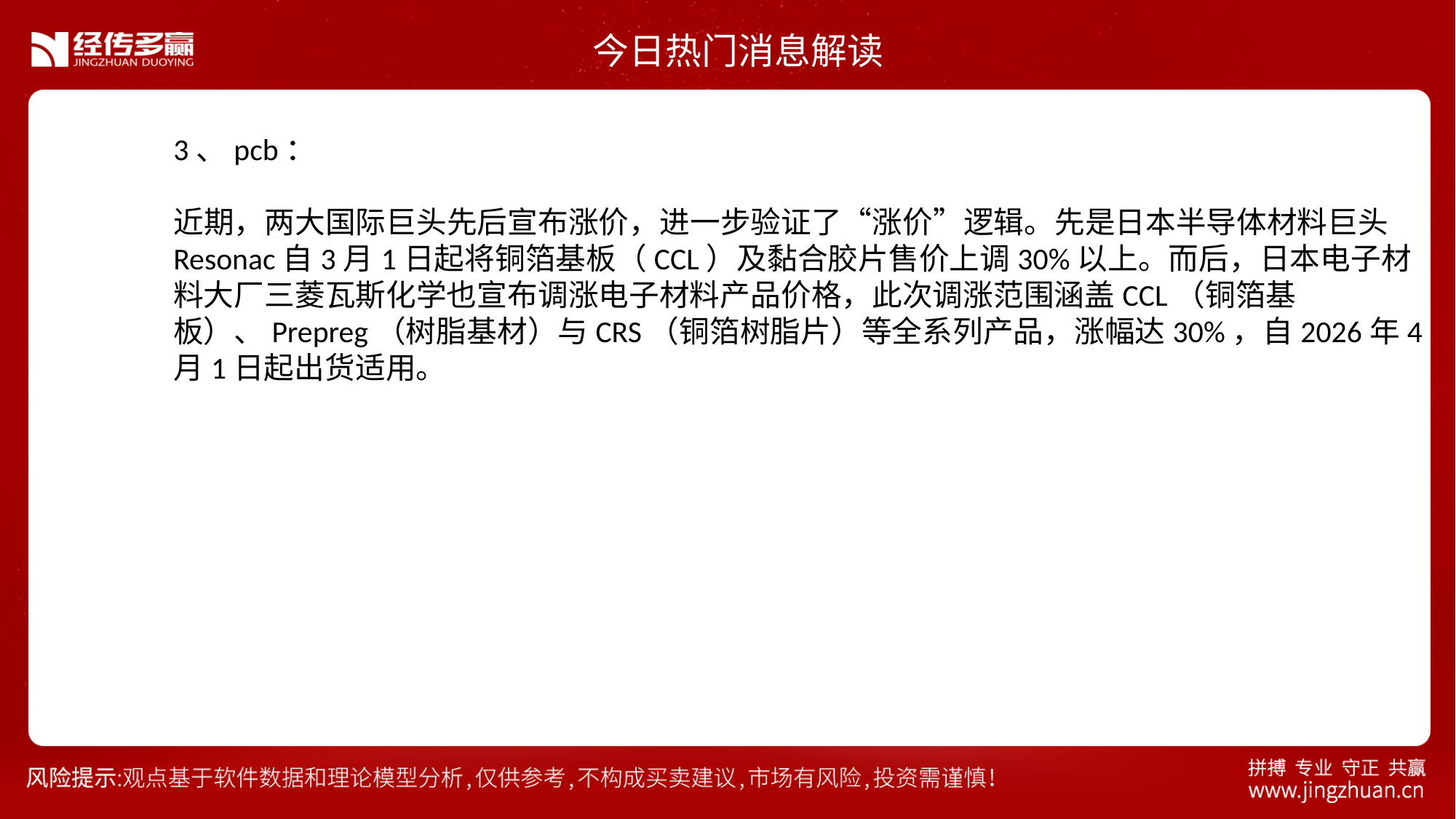

今日热门消息解读
3、pcb：

近期，两大国际巨头先后宣布涨价，进一步验证了“涨价”逻辑。先是日本半导体材料巨头Resonac自3月1日起将铜箔基板（CCL）及黏合胶片售价上调30%以上。而后，日本电子材料大厂三菱瓦斯化学也宣布调涨电子材料产品价格，此次调涨范围涵盖CCL（铜箔基板）、Prepreg（树脂基材）与CRS（铜箔树脂片）等全系列产品，涨幅达30%，自2026年4月1日起出货适用。